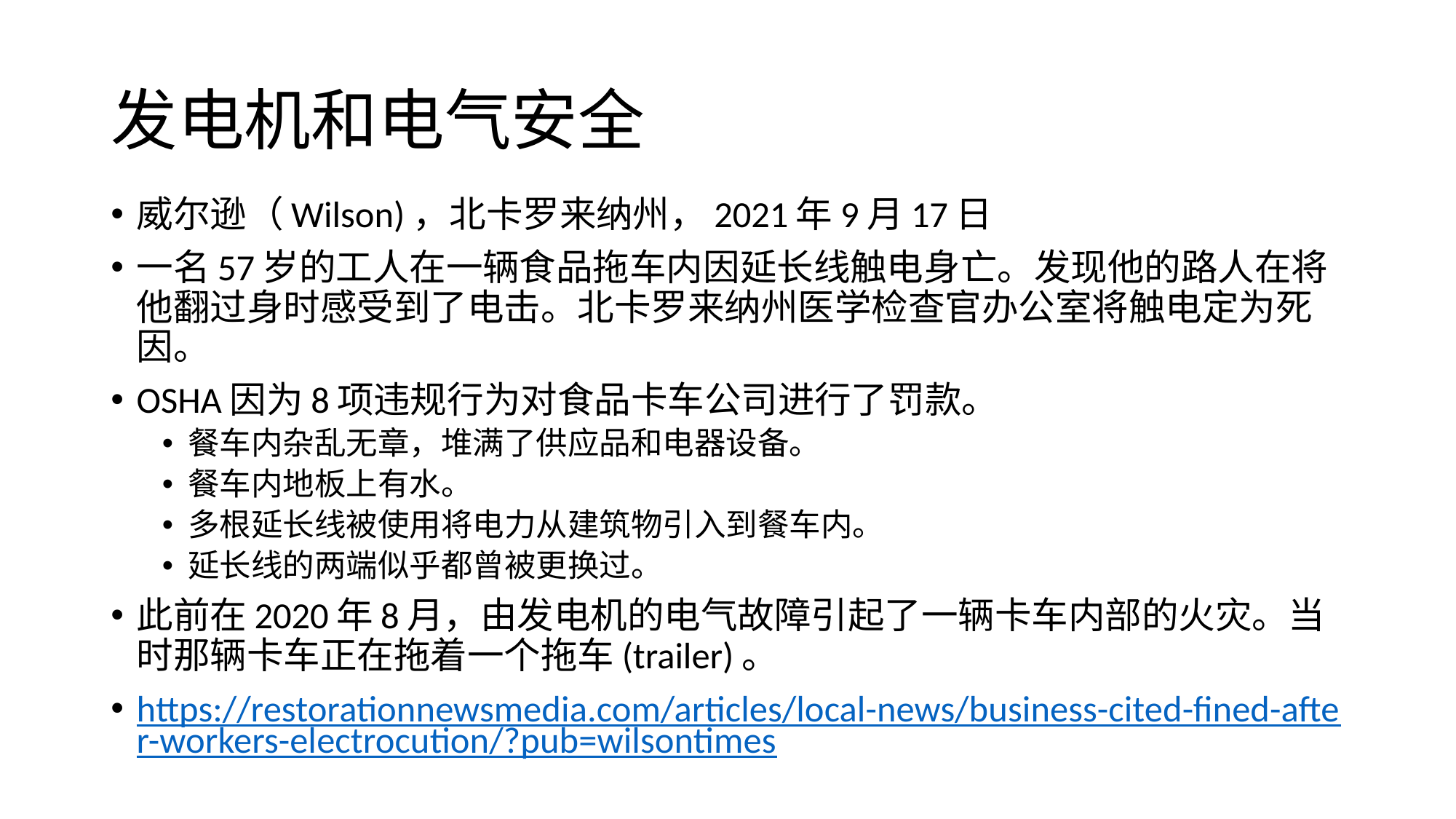

# 发电机和电气安全
威尔逊（Wilson)，北卡罗来纳州，2021年9月17日
一名57岁的工人在一辆食品拖车内因延长线触电身亡。发现他的路人在将他翻过身时感受到了电击。北卡罗来纳州医学检查官办公室将触电定为死因。
OSHA因为8项违规行为对食品卡车公司进行了罚款。
餐车内杂乱无章，堆满了供应品和电器设备。
餐车内地板上有水。
多根延长线被使用将电力从建筑物引入到餐车内。
延长线的两端似乎都曾被更换过。
此前在2020年8月，由发电机的电气故障引起了一辆卡车内部的火灾。当时那辆卡车正在拖着一个拖车(trailer)。
https://restorationnewsmedia.com/articles/local-news/business-cited-fined-after-workers-electrocution/?pub=wilsontimes